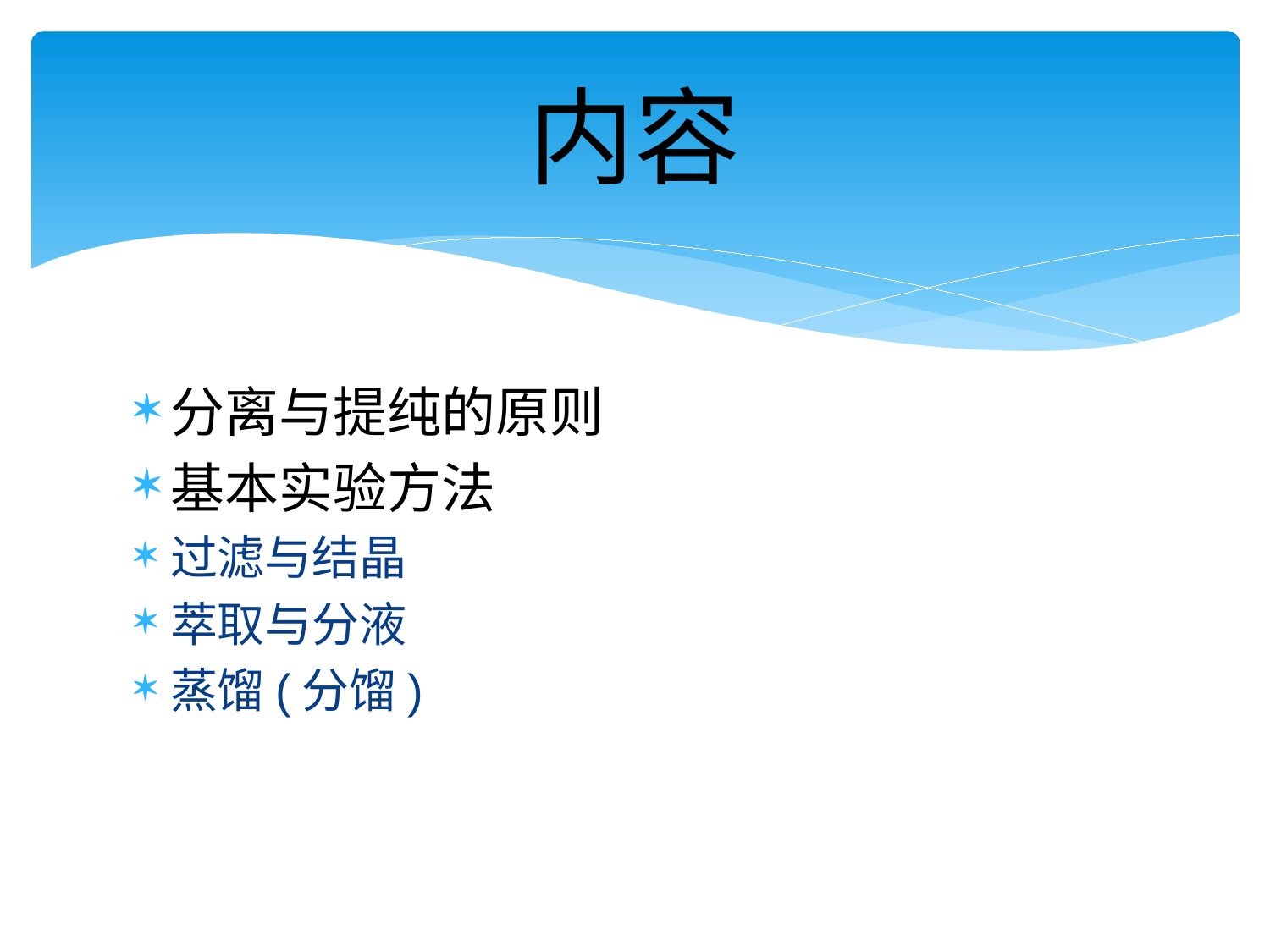

# 内容
分离与提纯的原则
基本实验方法
过滤与结晶
萃取与分液
蒸馏(分馏)